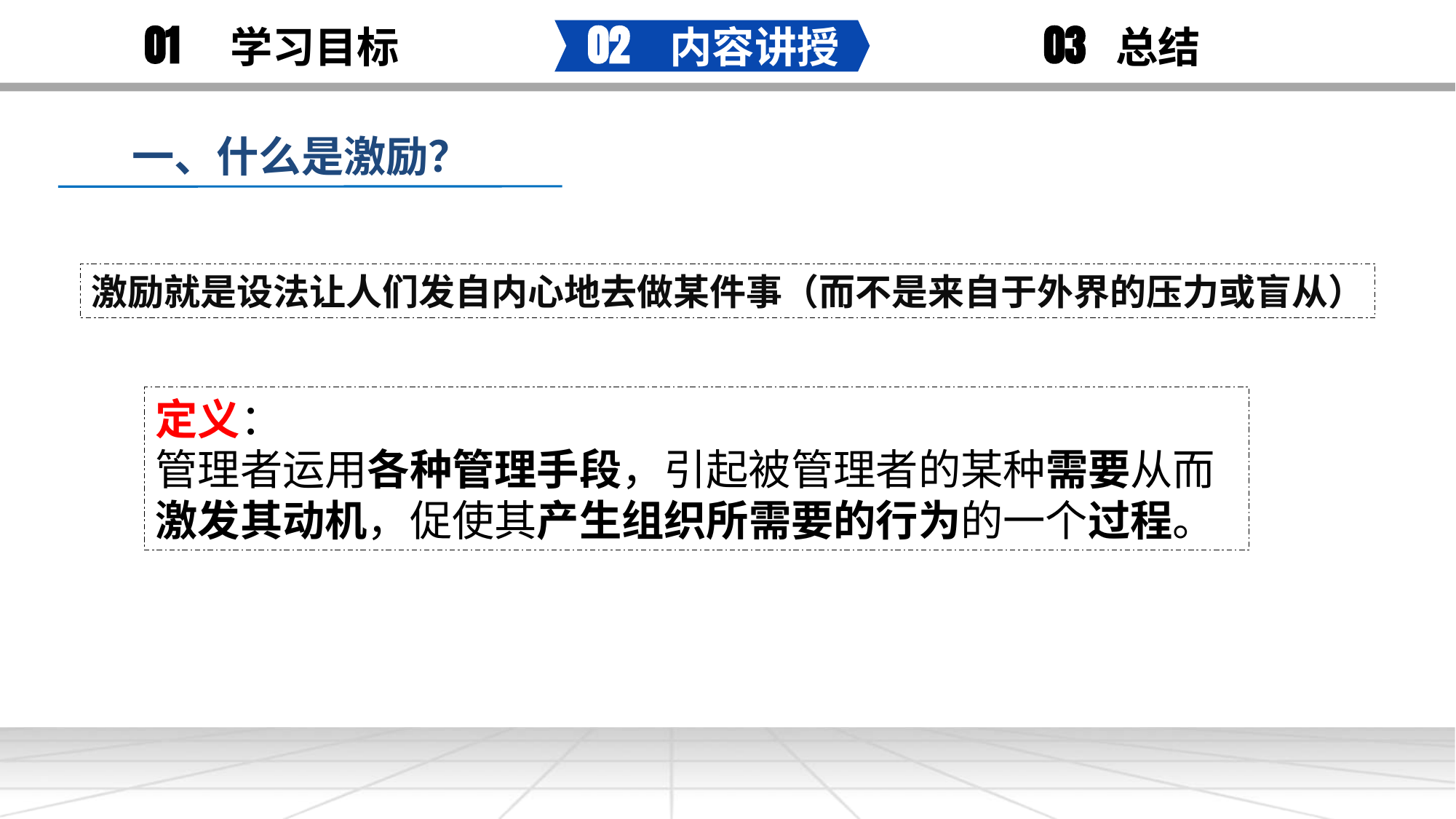

02   内容讲授
03  总结
01    学习目标

一、什么是激励？
激励就是设法让人们发自内心地去做某件事（而不是来自于外界的压力或盲从）
定义：
管理者运用各种管理手段，引起被管理者的某种需要从而激发其动机，促使其产生组织所需要的行为的一个过程。